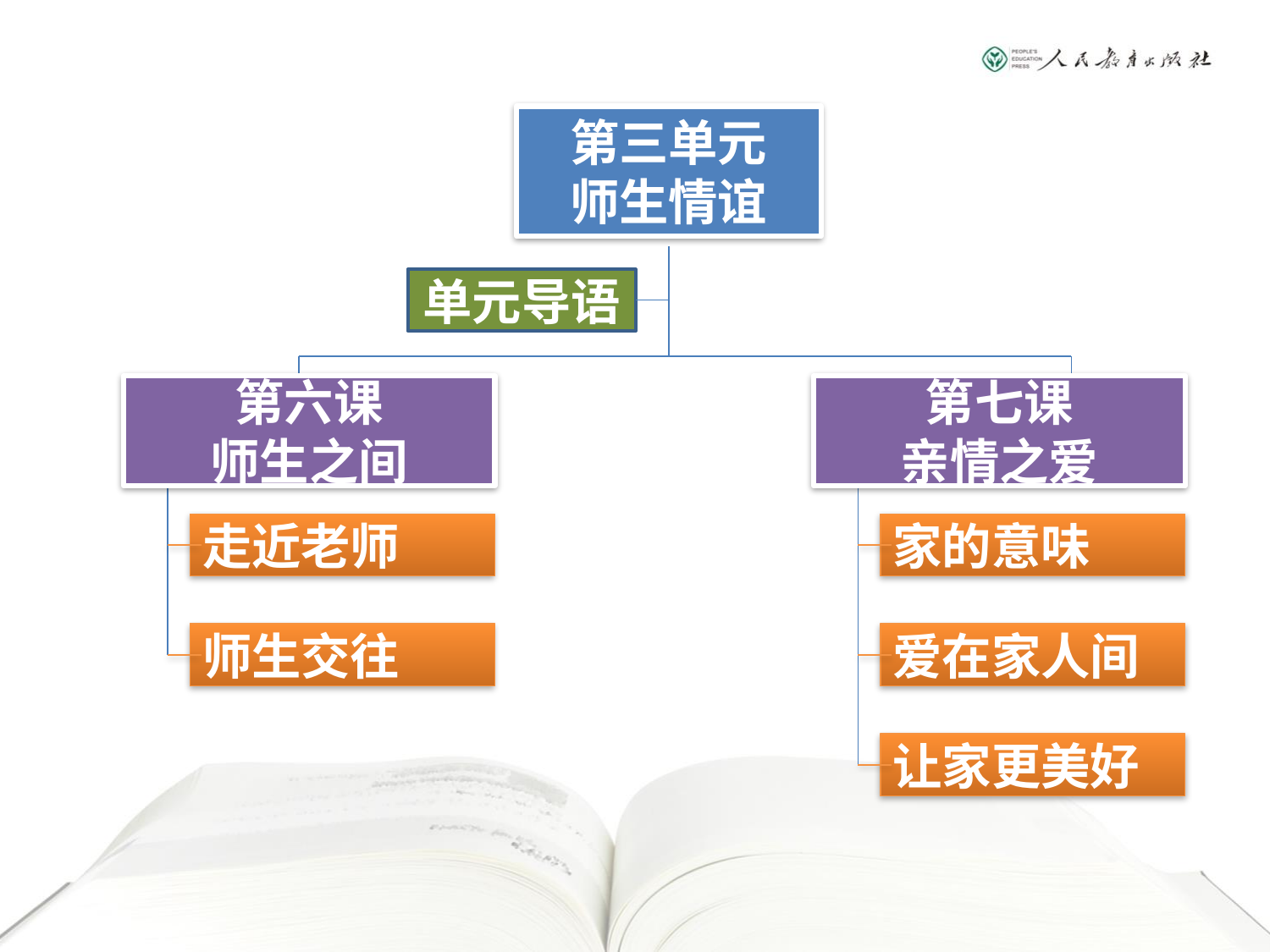

第三单元
师生情谊
单元导语
第六课
师生之间
第七课
亲情之爱
走近老师
家的意味
师生交往
爱在家人间
让家更美好